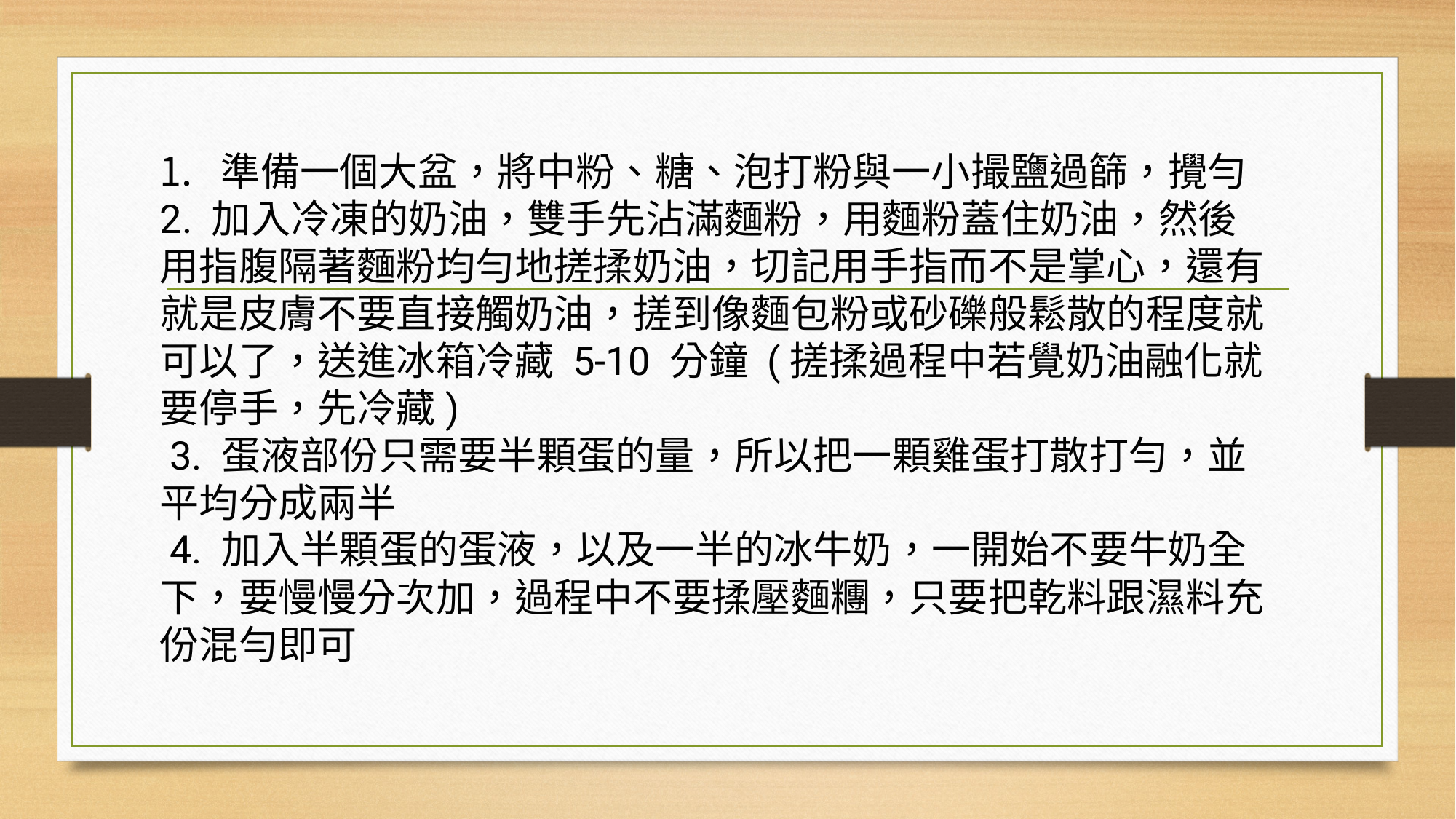

準備一個大盆，將中粉、糖、泡打粉與一小撮鹽過篩，攪勻
2. 加入冷凍的奶油，雙手先沾滿麵粉，用麵粉蓋住奶油，然後用指腹隔著麵粉均勻地搓揉奶油，切記用手指而不是掌心，還有就是皮膚不要直接觸奶油，搓到像麵包粉或砂礫般鬆散的程度就可以了，送進冰箱冷藏 5-10 分鐘 (搓揉過程中若覺奶油融化就要停手，先冷藏)
 3. 蛋液部份只需要半顆蛋的量，所以把一顆雞蛋打散打勻，並平均分成兩半
 4. 加入半顆蛋的蛋液，以及一半的冰牛奶，一開始不要牛奶全下，要慢慢分次加，過程中不要揉壓麵糰，只要把乾料跟濕料充份混勻即可